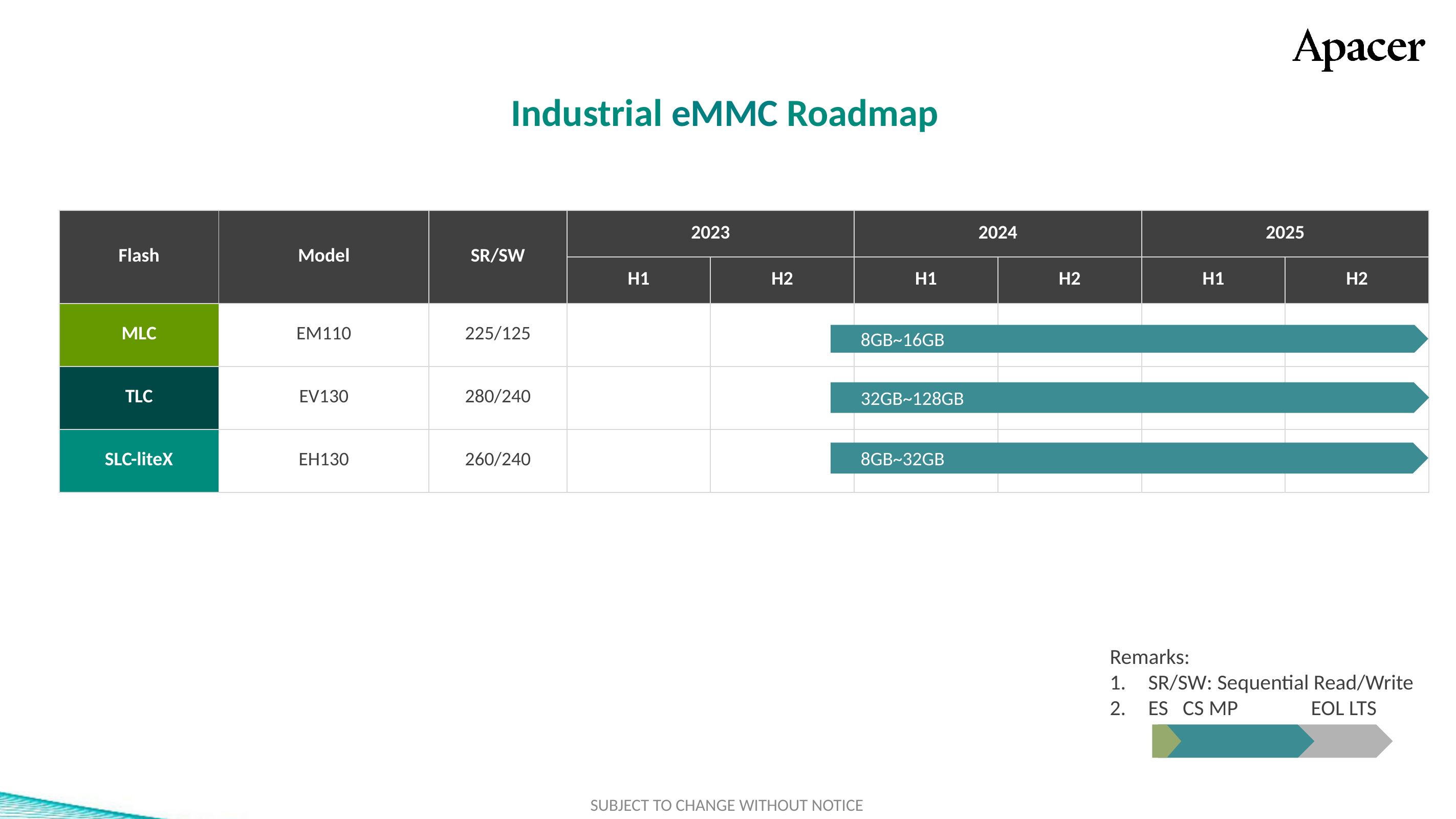

Industrial eMMC Roadmap
| Flash | Model | SR/SW | 2023 |  | 2024 |  | 2025 |  |
| --- | --- | --- | --- | --- | --- | --- | --- | --- |
|  |  |  | H1 | H2 | H1 | H2 | H1 | H2 |
| MLC | EM110 | 225/125 |  |  |  |  |  |  |
| TLC | EV130 | 280/240 |  |  |  |  |  |  |
| SLC-liteX | EH130 | 260/240 |  |  |  |  |  |  |
標準色
附屬
配色
3D TLC
2D MLC
SLC-lite
SLC
類工

SLC-liteX

8GB~16GB
32GB~128GB
8GB~32GB
Remarks:
SR/SW: Sequential Read/Write
ES   CS MP               EOL LTS